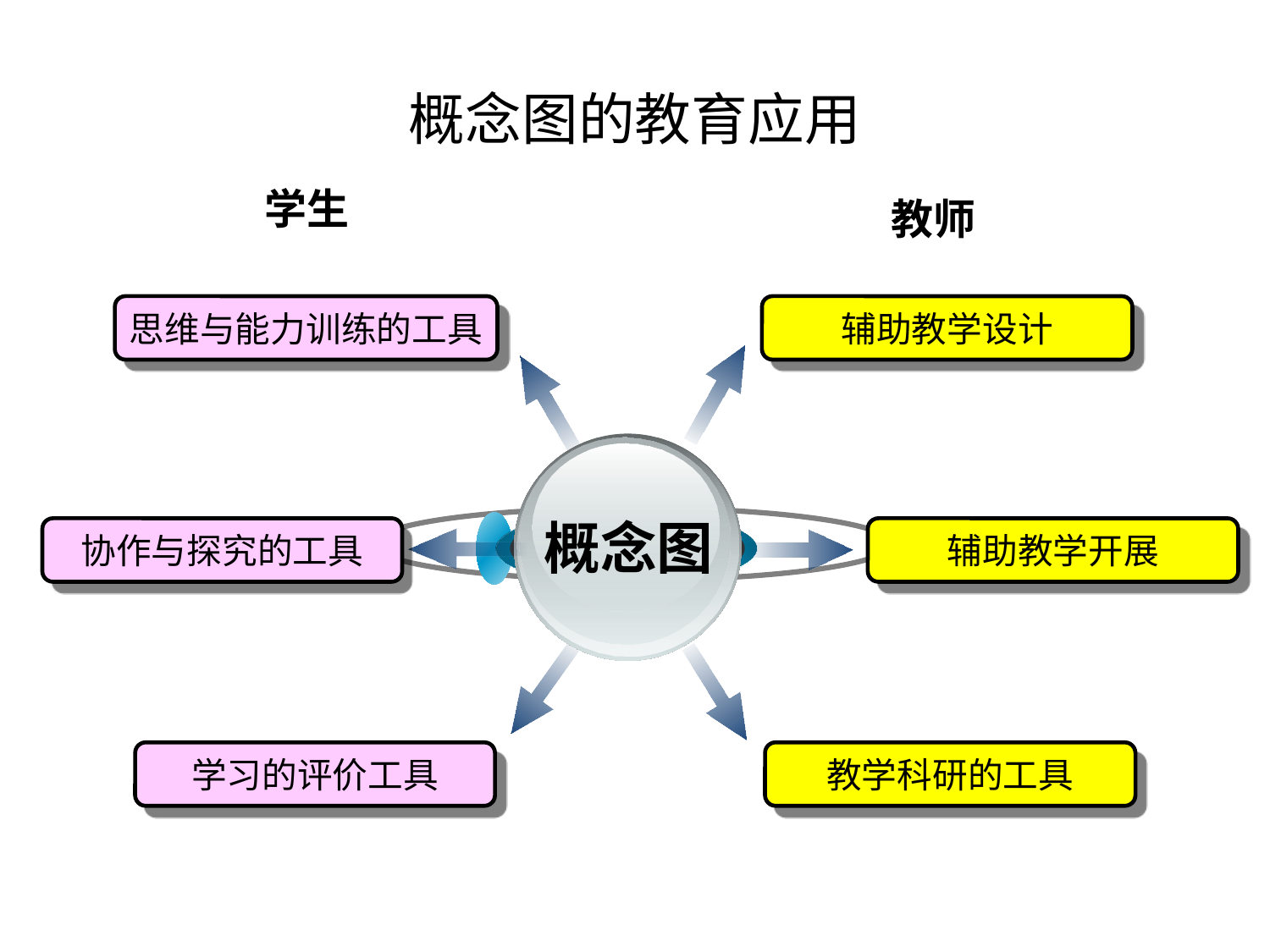

# 概念图的教育应用
学生
教师
思维与能力训练的工具
辅助教学设计

概念图

协作与探究的工具
辅助教学开展

学习的评价工具
教学科研的工具